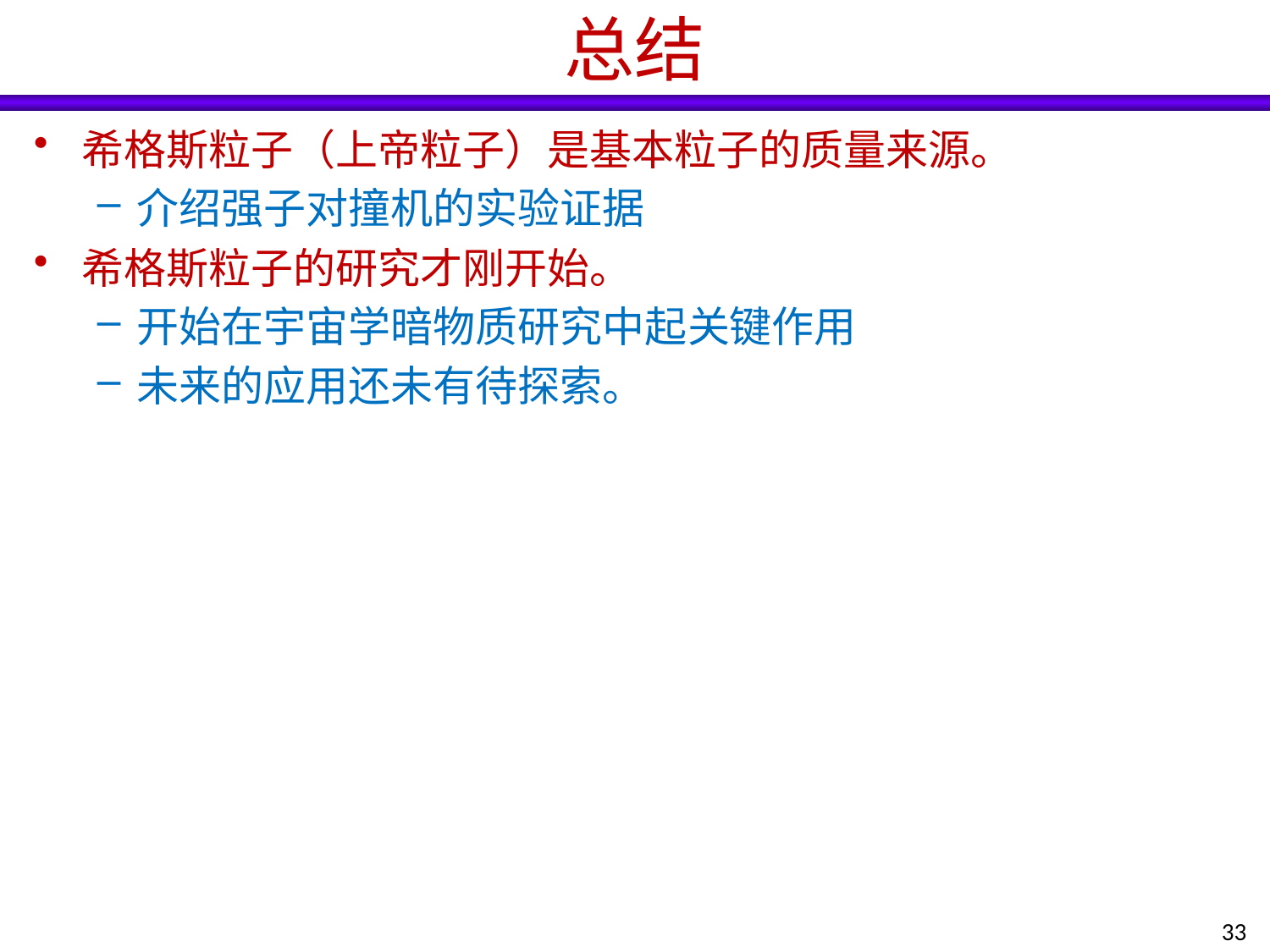

# 总结
希格斯粒子（上帝粒子）是基本粒子的质量来源。
介绍强子对撞机的实验证据
希格斯粒子的研究才刚开始。
开始在宇宙学暗物质研究中起关键作用
未来的应用还未有待探索。

33